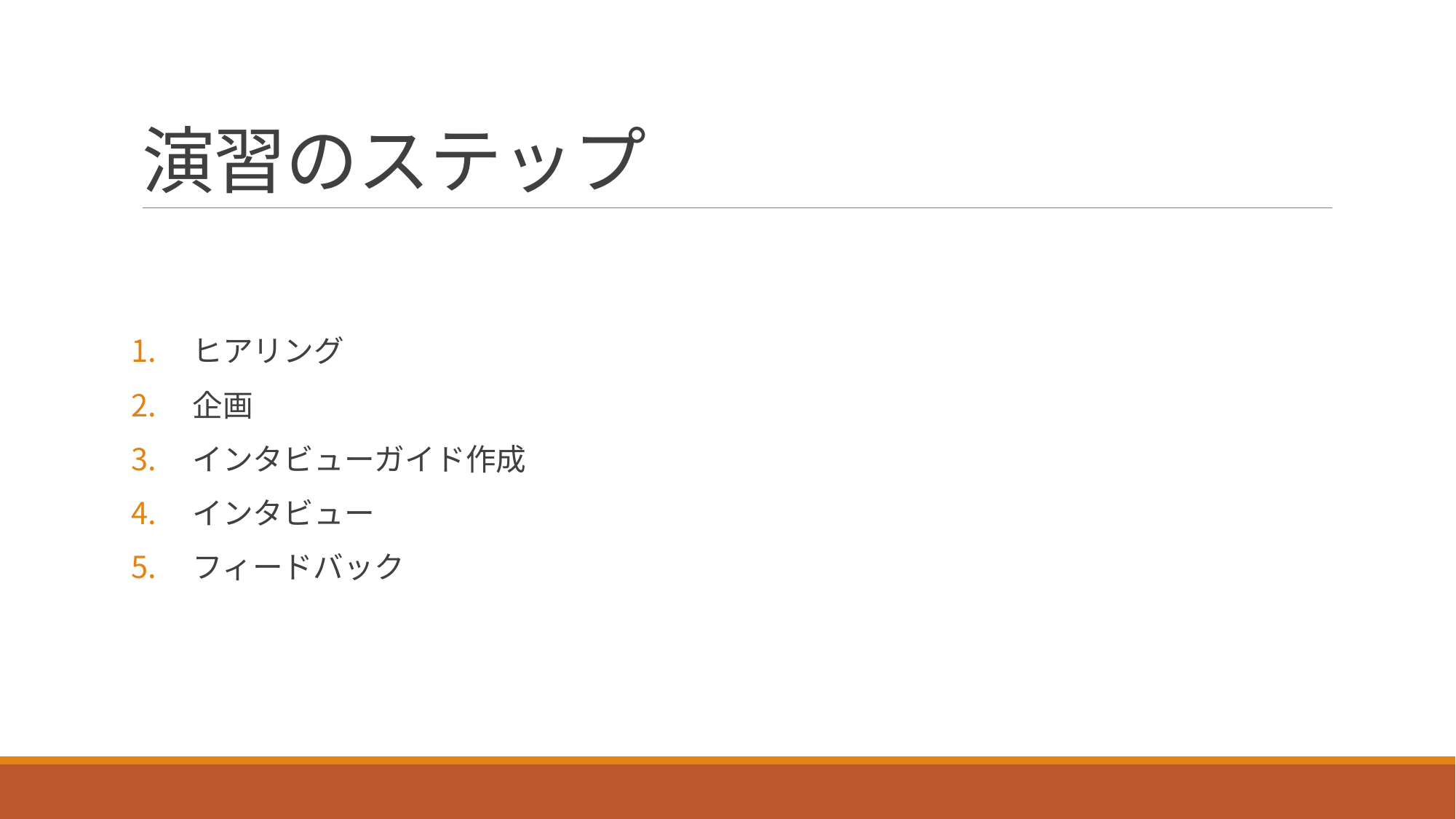

# 演習のステップ
ヒアリング
企画
インタビューガイド作成
インタビュー
フィードバック